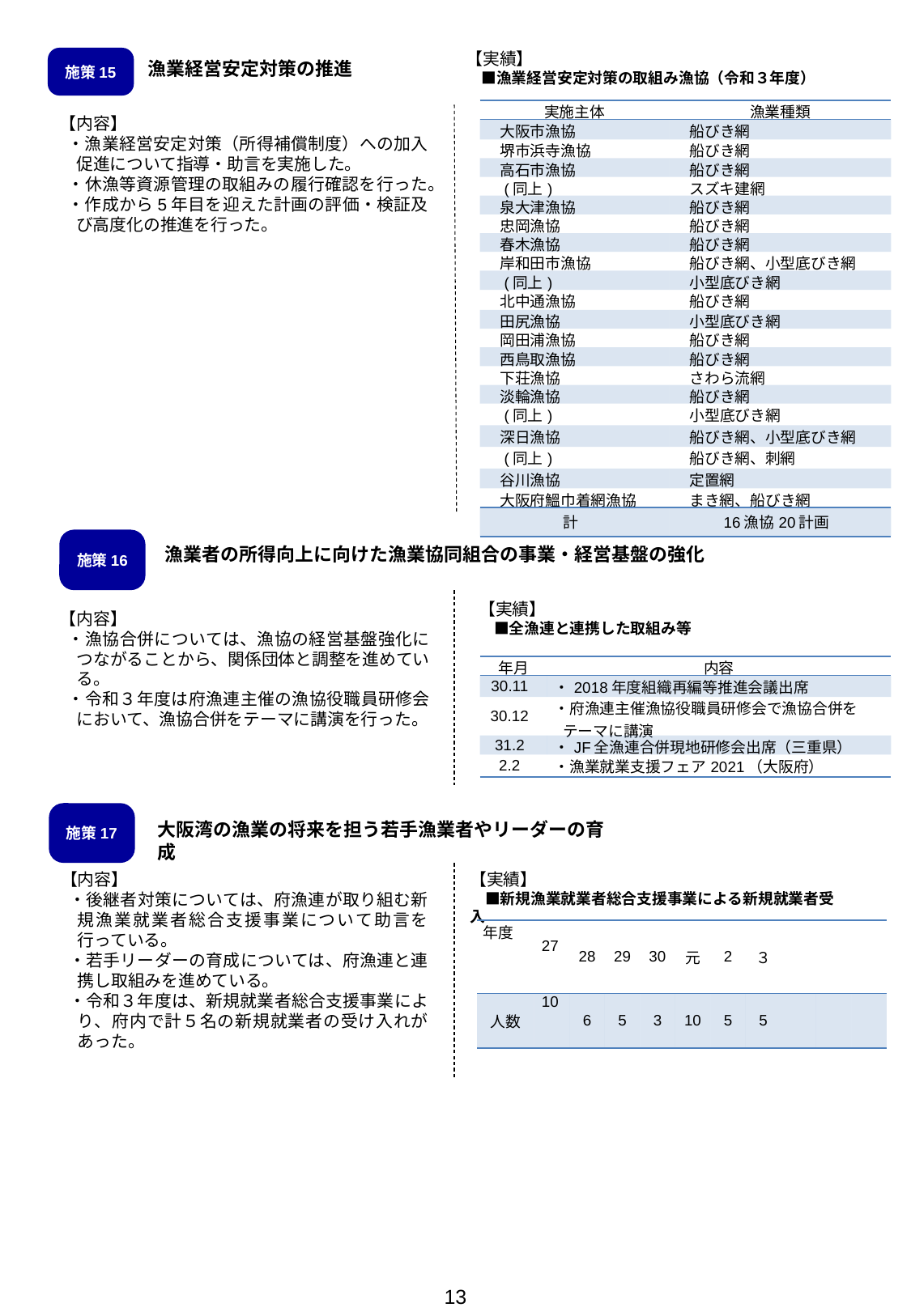

【実績】
　■漁業経営安定対策の取組み漁協（令和３年度）
施策15
漁業経営安定対策の推進
| 実施主体 | 漁業種類 |
| --- | --- |
| 大阪市漁協 | 船びき網 |
| 堺市浜寺漁協 | 船びき網 |
| 高石市漁協 | 船びき網 |
| (同上) | スズキ建網 |
| 泉大津漁協 | 船びき網 |
| 忠岡漁協 | 船びき網 |
| 春木漁協 | 船びき網 |
| 岸和田市漁協 | 船びき網、小型底びき網 |
| (同上) | 小型底びき網 |
| 北中通漁協 | 船びき網 |
| 田尻漁協 | 小型底びき網 |
| 岡田浦漁協 | 船びき網 |
| 西鳥取漁協 | 船びき網 |
| 下荘漁協 | さわら流網 |
| 淡輪漁協 | 船びき網 |
| (同上) | 小型底びき網 |
| 深日漁協 | 船びき網、小型底びき網 |
| (同上) | 船びき網、刺網 |
| 谷川漁協 | 定置網 |
| 大阪府鰮巾着網漁協 | まき網、船びき網 |
| 計 | 16漁協20計画 |
【内容】
・漁業経営安定対策（所得補償制度）への加入促進について指導・助言を実施した。
・休漁等資源管理の取組みの履行確認を行った。
・作成から5年目を迎えた計画の評価・検証及び高度化の推進を行った。

施策16
漁業者の所得向上に向けた漁業協同組合の事業・経営基盤の強化
【実績】
　■全漁連と連携した取組み等
【内容】
・漁協合併については、漁協の経営基盤強化につながることから、関係団体と調整を進めている。
・令和３年度は府漁連主催の漁協役職員研修会において、漁協合併をテーマに講演を行った。
| 年月 | 内容 |
| --- | --- |
| 30.11 | ・2018年度組織再編等推進会議出席 |
| 30.12 | ・府漁連主催漁協役職員研修会で漁協合併をテーマに講演 |
| 31.2 | ・JF全漁連合併現地研修会出席（三重県） |
| 2.2 | ・漁業就業支援フェア2021（大阪府） |
施策17
大阪湾の漁業の将来を担う若手漁業者やリーダーの育成
【内容】
・後継者対策については、府漁連が取り組む新規漁業就業者総合支援事業について助言を行っている。
・若手リーダーの育成については、府漁連と連携し取組みを進めている。
・令和３年度は、新規就業者総合支援事業により、府内で計５名の新規就業者の受け入れがあった。
【実績】
　■新規漁業就業者総合支援事業による新規就業者受入
| 年度 | 27 | 28 | 29 | 30 | 元 | 2 | ３ |  |  |  |
| --- | --- | --- | --- | --- | --- | --- | --- | --- | --- | --- |
| 人数 | 10 | 6 | 5 | 3 | 10 | 5 | 5 |  |  |  |
13